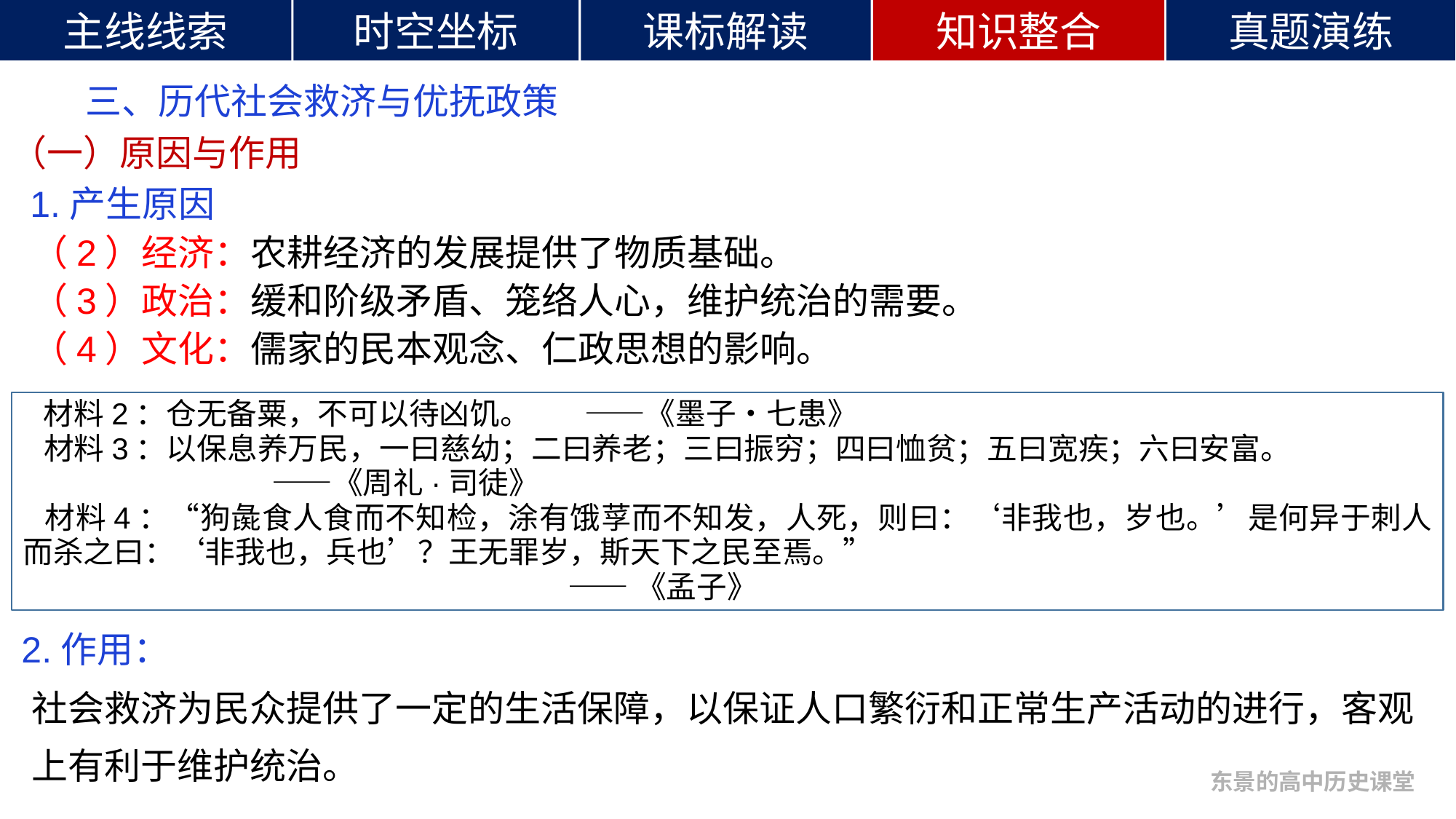

三、历代社会救济与优抚政策
（一）原因与作用
1.产生原因
（2）经济：农耕经济的发展提供了物质基础。
（3）政治：缓和阶级矛盾、笼络人心，维护统治的需要。
（4）文化：儒家的民本观念、仁政思想的影响。
  材料2：仓无备粟，不可以待凶饥。        ——《墨子•七患》
  材料3：以保息养万民，一曰慈幼；二曰养老；三曰振穷；四曰恤贫；五曰宽疾；六曰安富。                                                           ——《周礼·司徒》
  材料4：“狗彘食人食而不知检，涂有饿莩而不知发，人死，则曰：‘非我也，岁也。’是何异于刺人而杀之曰：‘非我也，兵也’？王无罪岁，斯天下之民至焉。”
                                                                                 ——《孟子》
2.作用：
社会救济为民众提供了一定的生活保障，以保证人口繁衍和正常生产活动的进行，客观上有利于维护统治。